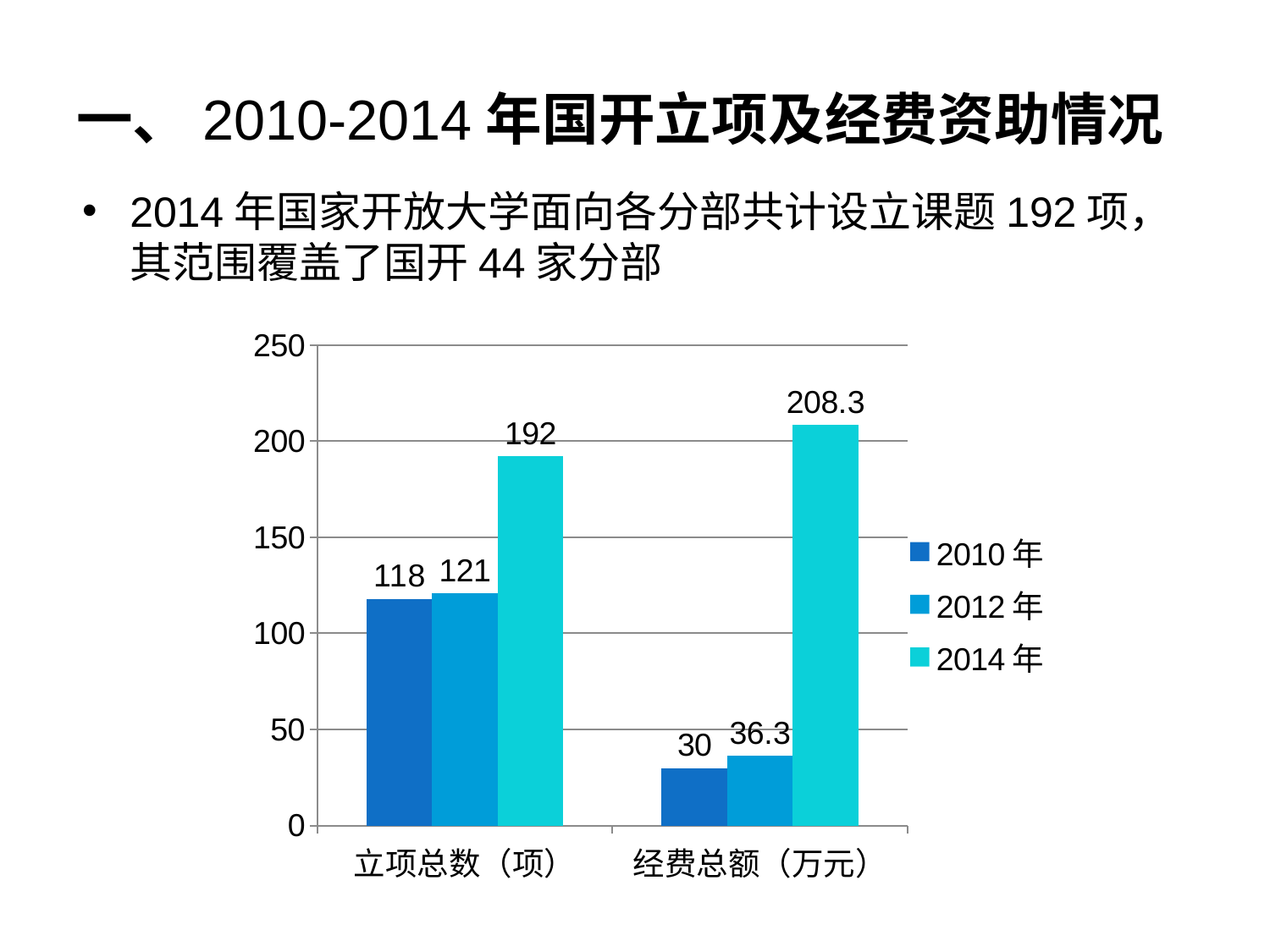

# 一、2010-2014年国开立项及经费资助情况
2014年国家开放大学面向各分部共计设立课题192项，其范围覆盖了国开44家分部

### Chart

| Category | 2010年 | 2012年 | 2014年 |
|---|---|---|---|
| 立项总数（项） | 118.0 | 121.0 | 192.0 |
| 经费总额（万元） | 30.0 | 36.300000000000004 | 208.3 |